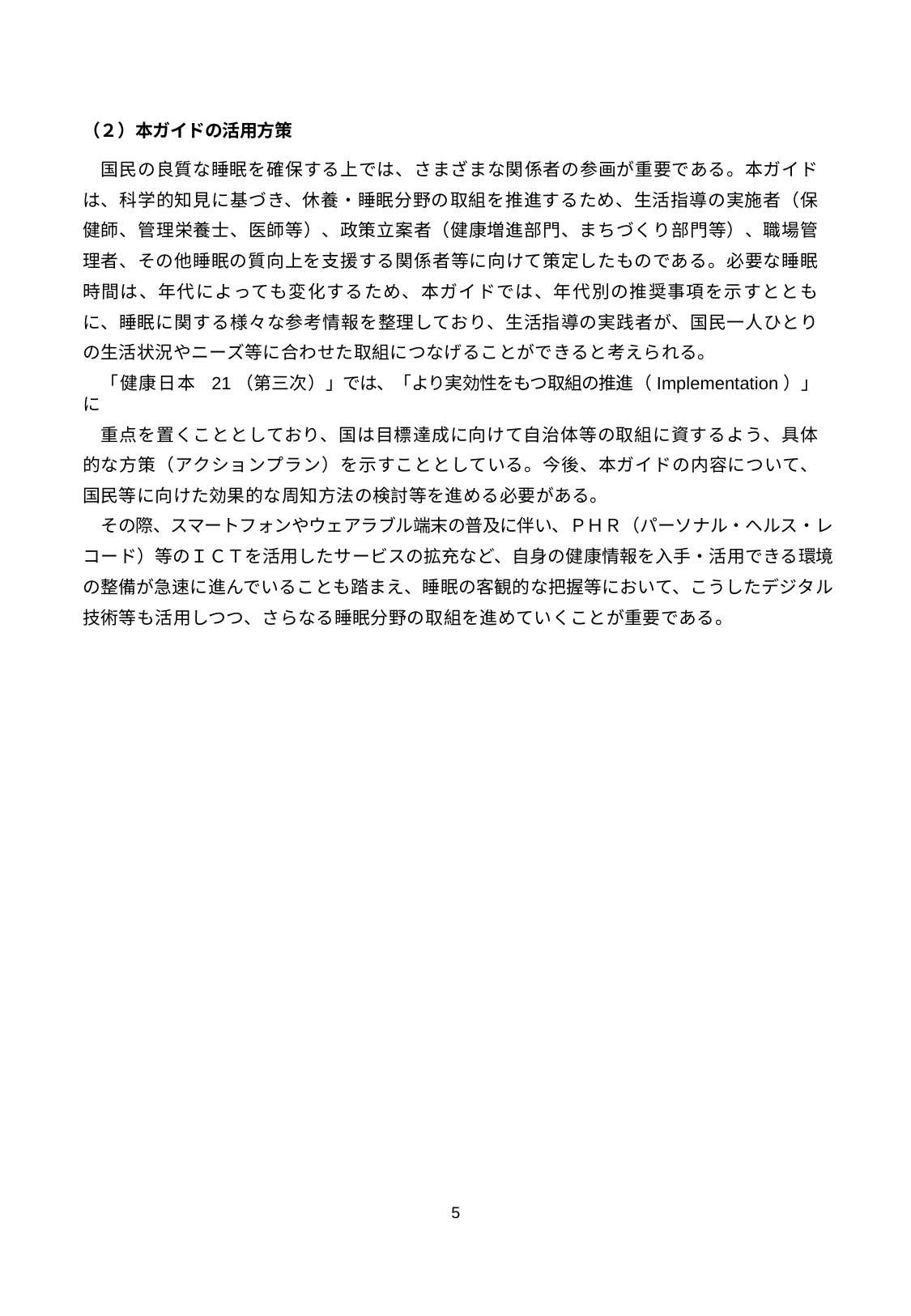

（２）本ガイドの活用方策
国民の良質な睡眠を確保する上では、さまざまな関係者の参画が重要である。本ガイドは、科学的知見に基づき、休養・睡眠分野の取組を推進するため、生活指導の実施者（保健師、管理栄養士、医師等）、政策立案者（健康増進部門、まちづくり部門等）、職場管理者、その他睡眠の質向上を支援する関係者等に向けて策定したものである。必要な睡眠時間は、年代によっても変化するため、本ガイドでは、年代別の推奨事項を示すとともに、睡眠に関する様々な参考情報を整理しており、生活指導の実践者が、国民一人ひとりの生活状況やニーズ等に合わせた取組につなげることができると考えられる。
「健康日本  21（第三次）」では、「より実効性をもつ取組の推進（Implementation）」に
重点を置くこととしており、国は目標達成に向けて自治体等の取組に資するよう、具体的な方策（アクションプラン）を示すこととしている。今後、本ガイドの内容について、国民等に向けた効果的な周知方法の検討等を進める必要がある。
その際、スマートフォンやウェアラブル端末の普及に伴い、ＰＨＲ（パーソナル・ヘルス・レコード）等のＩＣＴを活用したサービスの拡充など、自身の健康情報を入手・活用できる環境の整備が急速に進んでいることも踏まえ、睡眠の客観的な把握等において、こうしたデジタル技術等も活用しつつ、さらなる睡眠分野の取組を進めていくことが重要である。
5